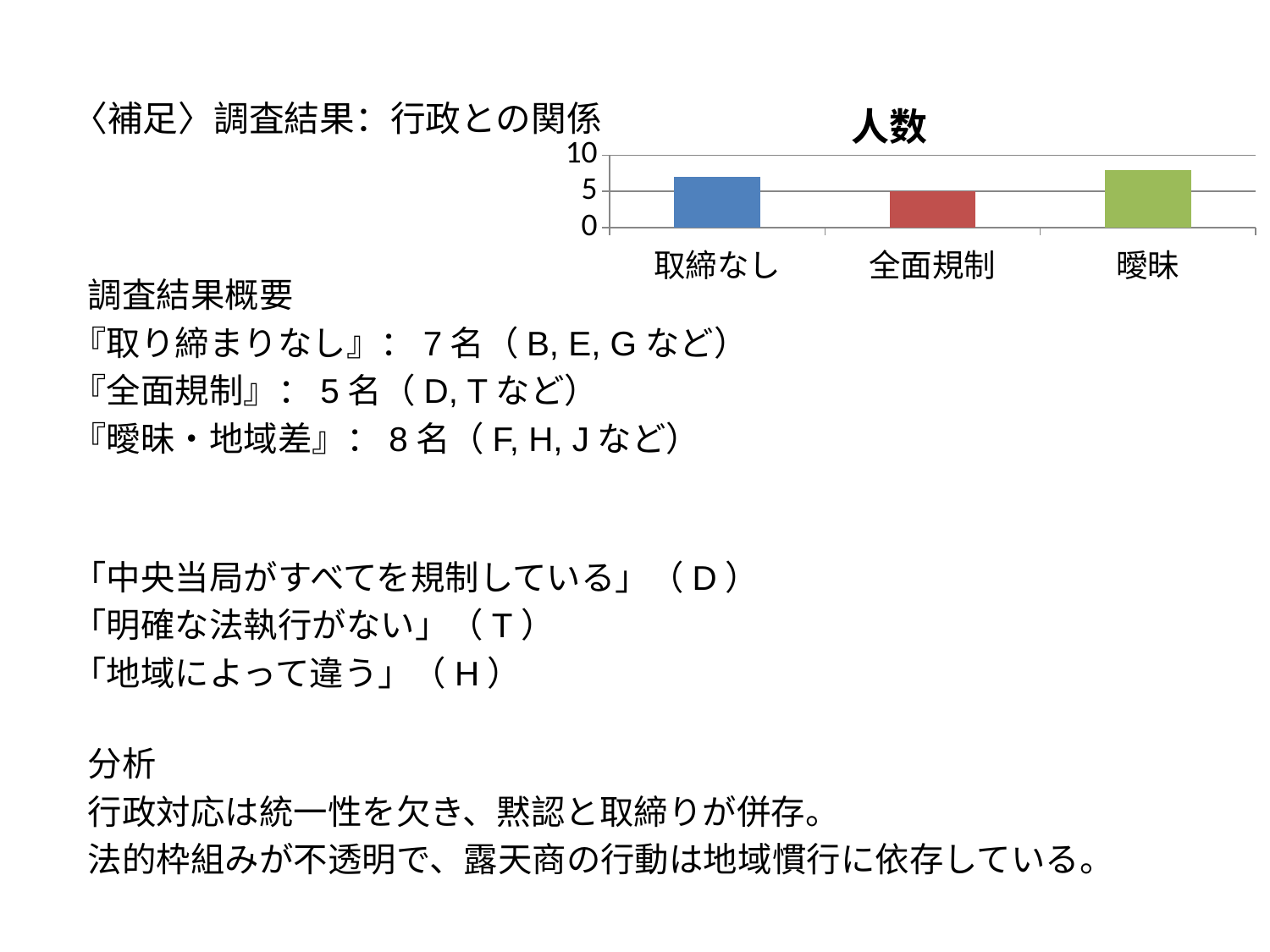

# 〈補足〉調査結果：行政との関係

### Chart:

| Category | 人数 |
|---|---|
| 取締なし | 7.0 |
| 全面規制 | 5.0 |
| 曖昧 | 8.0 |
 調査結果概要
『取り締まりなし』：7名（B, E, Gなど）
『全面規制』：5名（D, Tなど）
『曖昧・地域差』：8名（F, H, Jなど）

「中央当局がすべてを規制している」（D）
「明確な法執行がない」（T）
「地域によって違う」（H）

 分析
 行政対応は統一性を欠き、黙認と取締りが併存。
 法的枠組みが不透明で、露天商の行動は地域慣行に依存している。